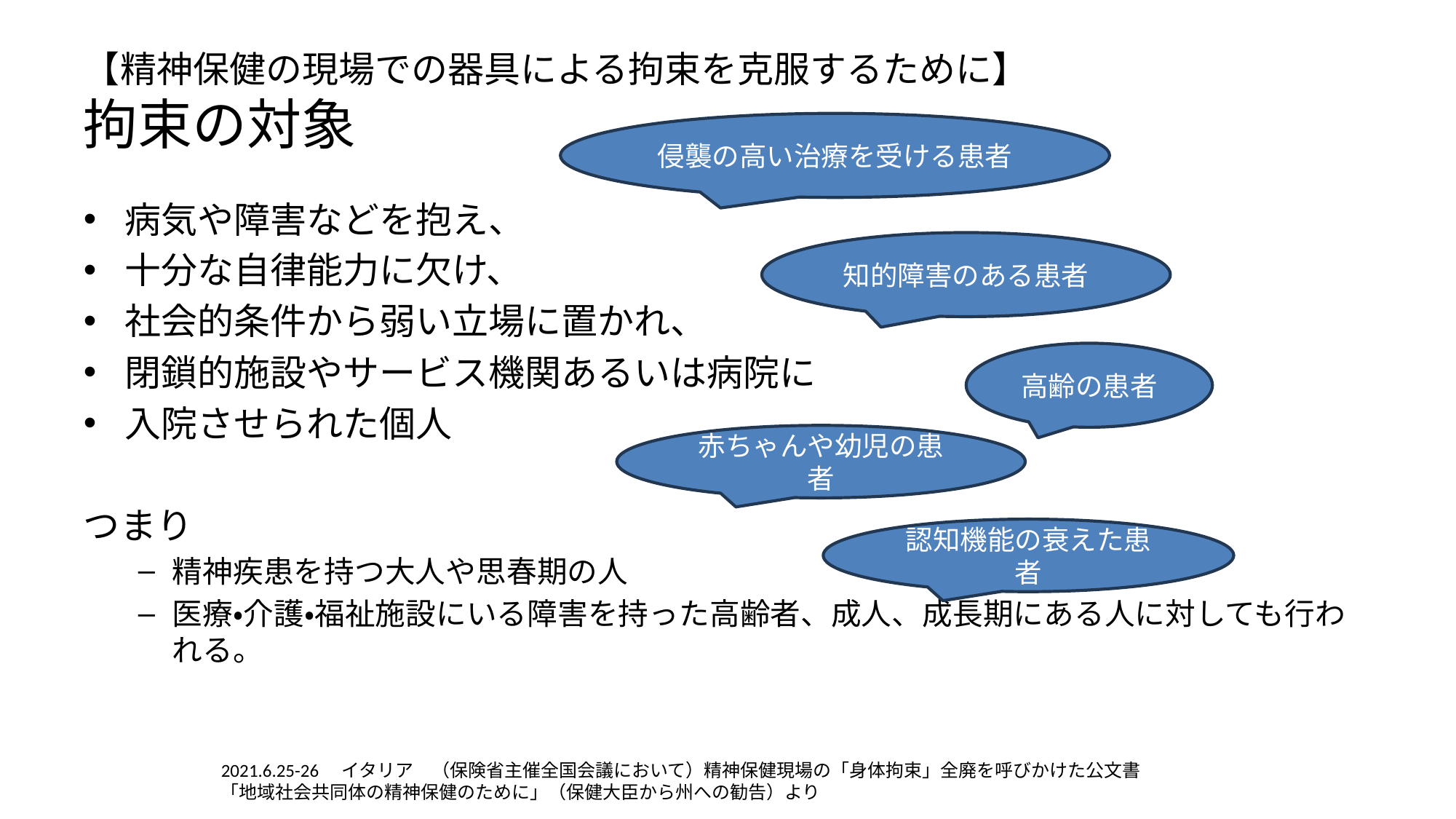

# 【精神保健の現場での器具による拘束を克服するために】 拘束の対象
侵襲の高い治療を受ける患者
病気や障害などを抱え、
十分な自律能力に欠け、
社会的条件から弱い立場に置かれ、
閉鎖的施設やサービス機関あるいは病院に
入院させられた個人

つまり
精神疾患を持つ大人や思春期の人
医療・介護・福祉施設にいる障害を持った高齢者、成人、成長期にある人に対しても行われる。
知的障害のある患者
高齢の患者
赤ちゃんや幼児の患者
認知機能の衰えた患者
2021.6.25-26　イタリア　（保険省主催全国会議において）精神保健現場の「身体拘束」全廃を呼びかけた公文書
「地域社会共同体の精神保健のために」（保健大臣から州への勧告）より